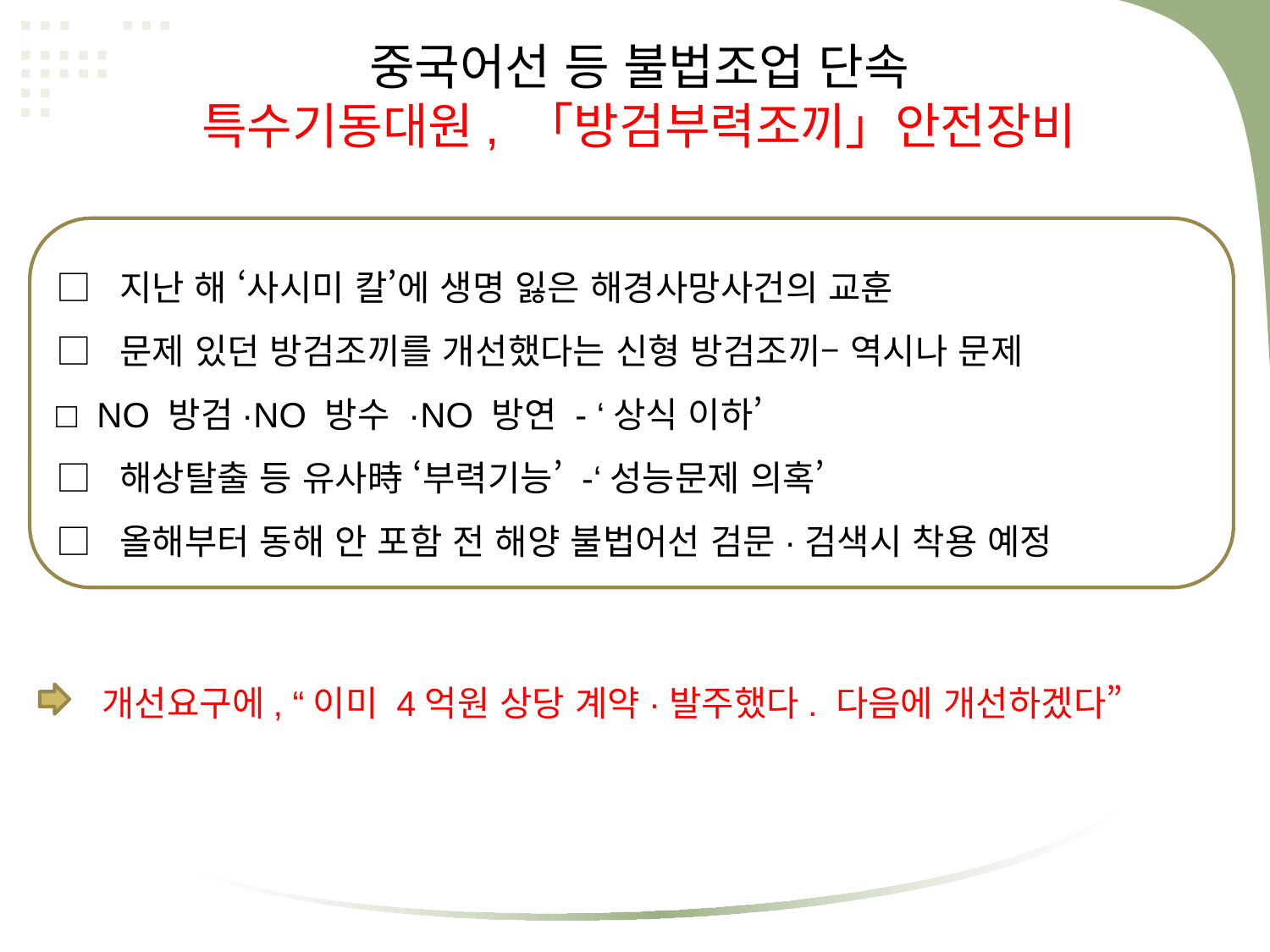

중국어선 등 불법조업 단속
특수기동대원, 「방검부력조끼」안전장비

□  지난 해 ‘사시미 칼’에 생명 잃은 해경사망사건의 교훈
□  문제 있던 방검조끼를 개선했다는 신형 방검조끼– 역시나 문제
□  NO 방검·NO 방수 ·NO 방연 - ‘상식 이하’
□  해상탈출 등 유사時 ‘부력기능’ -‘성능문제 의혹’
□  올해부터 동해 안 포함 전 해양 불법어선 검문·검색시 착용 예정
개선요구에, “이미 4억원 상당 계약·발주했다. 다음에 개선하겠다”